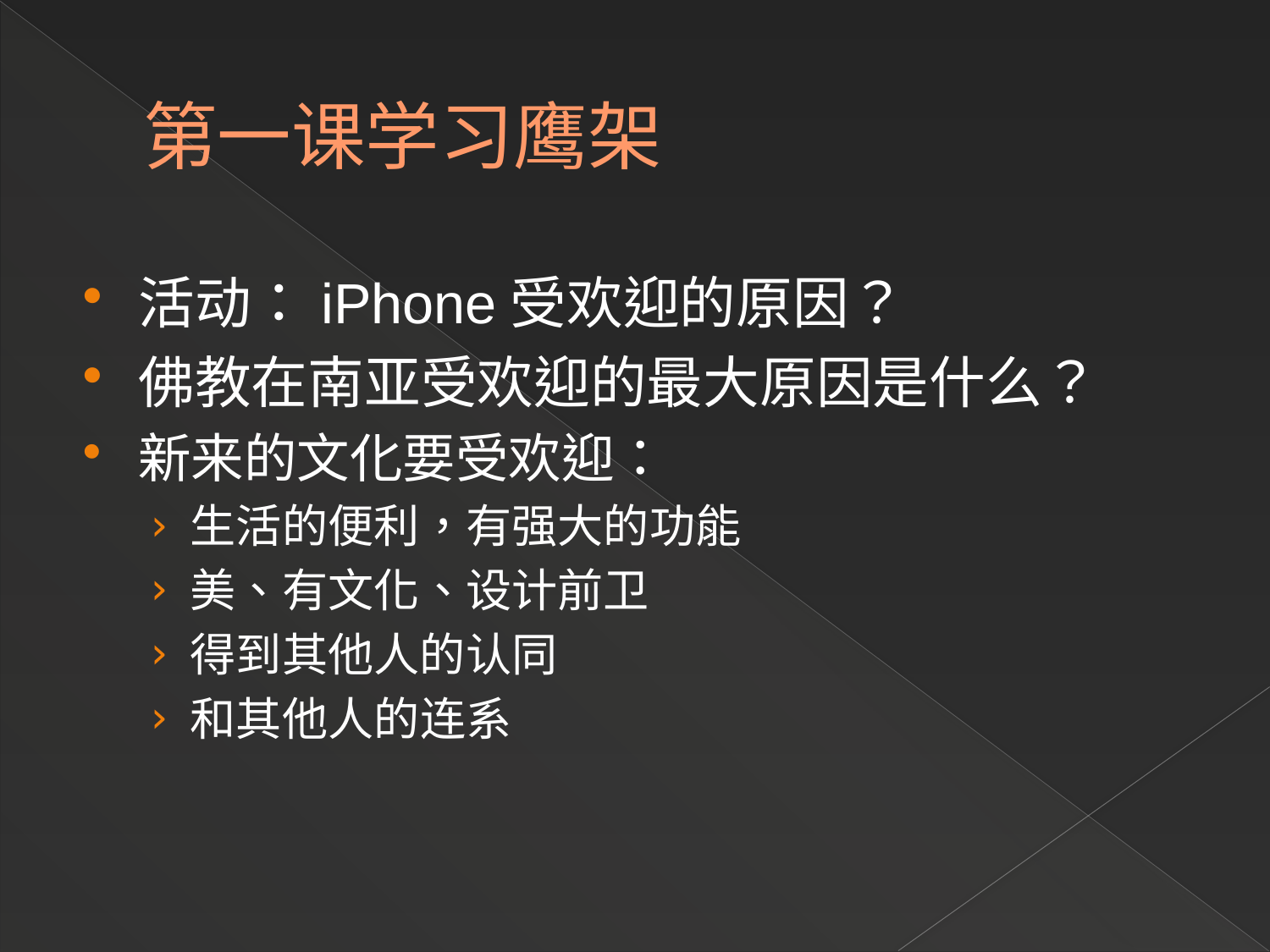

# 第一课学习鹰架
活动：iPhone受欢迎的原因？
佛教在南亚受欢迎的最大原因是什么？
新来的文化要受欢迎：
生活的便利，有强大的功能
美、有文化、设计前卫
得到其他人的认同
和其他人的连系